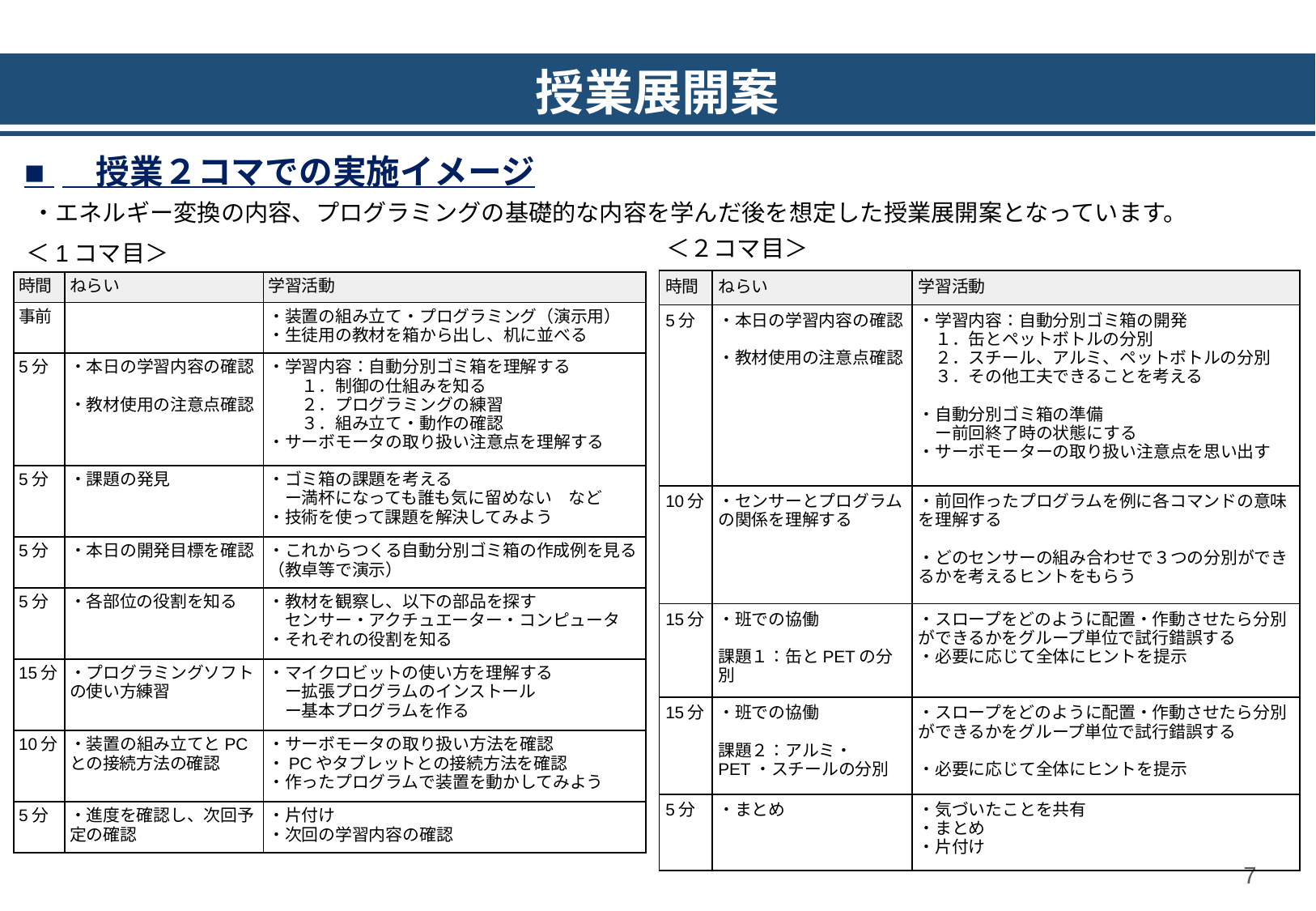

授業展開案

■ 　授業２コマでの実施イメージ
・エネルギー変換の内容、プログラミングの基礎的な内容を学んだ後を想定した授業展開案となっています。

＜２コマ目＞
＜1コマ目＞
| 時間 | ねらい | 学習活動 |
| --- | --- | --- |
| 5分 | ・本日の学習内容の確認 ・教材使用の注意点確認 | ・学習内容：自動分別ゴミ箱の開発 　１．缶とペットボトルの分別 　２．スチール、アルミ、ペットボトルの分別 　３．その他工夫できることを考える ・自動分別ゴミ箱の準備 　ー前回終了時の状態にする ・サーボモーターの取り扱い注意点を思い出す |
| 10分 | ・センサーとプログラムの関係を理解する | ・前回作ったプログラムを例に各コマンドの意味を理解する ・どのセンサーの組み合わせで３つの分別ができるかを考えるヒントをもらう |
| 15分 | ・班での協働 課題１：缶とPETの分別 | ・スロープをどのように配置・作動させたら分別ができるかをグループ単位で試行錯誤する ・必要に応じて全体にヒントを提示 |
| 15分 | ・班での協働 課題２：アルミ・PET・スチールの分別 | ・スロープをどのように配置・作動させたら分別ができるかをグループ単位で試行錯誤する ・必要に応じて全体にヒントを提示 |
| 5分 | ・まとめ | ・気づいたことを共有 ・まとめ ・片付け |
| 時間 | ねらい | 学習活動 |
| --- | --- | --- |
| 事前 |  | ・装置の組み立て・プログラミング（演示用） ・生徒用の教材を箱から出し、机に並べる |
| 5分 | ・本日の学習内容の確認 ・教材使用の注意点確認 | ・学習内容：自動分別ゴミ箱を理解する 　　１．制御の仕組みを知る 　　２．プログラミングの練習 　　３．組み立て・動作の確認 ・サーボモータの取り扱い注意点を理解する |
| 5分 | ・課題の発見 | ・ゴミ箱の課題を考える 　ー満杯になっても誰も気に留めない　など ・技術を使って課題を解決してみよう |
| 5分 | ・本日の開発目標を確認 | ・これからつくる自動分別ゴミ箱の作成例を見る （教卓等で演示） |
| 5分 | ・各部位の役割を知る | ・教材を観察し、以下の部品を探す 　センサー・アクチュエーター・コンピュータ ・それぞれの役割を知る |
| 15分 | ・プログラミングソフトの使い方練習 | ・マイクロビットの使い方を理解する 　ー拡張プログラムのインストール 　ー基本プログラムを作る |
| 10分 | ・装置の組み立てとPCとの接続方法の確認 | ・サーボモータの取り扱い方法を確認 ・PCやタブレットとの接続方法を確認 ・作ったプログラムで装置を動かしてみよう |
| 5分 | ・進度を確認し、次回予定の確認 | ・片付け ・次回の学習内容の確認 |